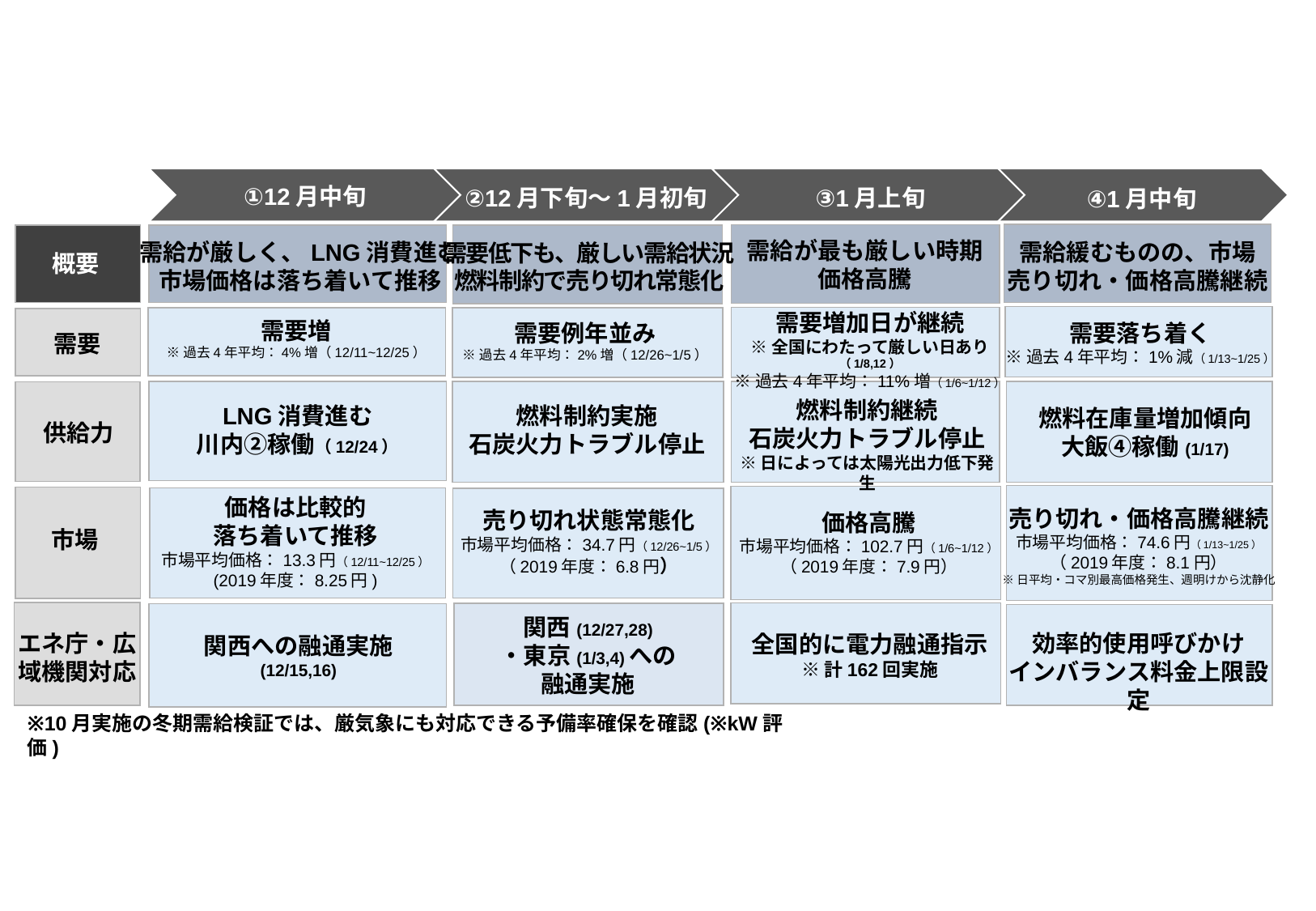

①12月中旬
③1月上旬
②12月下旬～1月初旬
④1月中旬

需給緩むものの、市場
売り切れ・価格高騰継続

需給が最も厳しい時期
価格高騰

概要

需要低下も、厳しい需給状況
燃料制約で売り切れ常態化

需給が厳しく、LNG消費進む
市場価格は落ち着いて推移
需要増加日が継続
※全国にわたって厳しい日あり（1/8,12）
※過去4年平均：11%増（1/6~1/12）

需要落ち着く
※過去4年平均：1%減（1/13~1/25）

需要増
※過去4年平均：4%増（12/11~12/25）

需要例年並み
※過去4年平均：2%増（12/26~1/5）

需要

燃料在庫量増加傾向
大飯④稼働(1/17)

LNG消費進む
川内②稼働（12/24）

燃料制約実施
石炭火力トラブル停止

燃料制約継続
石炭火力トラブル停止
※日によっては太陽光出力低下発生

供給力

売り切れ・価格高騰継続
市場平均価格：74.6円（1/13~1/25）
（2019年度：8.1円）
※日平均・コマ別最高価格発生、週明けから沈静化

価格高騰
市場平均価格：102.7円（1/6~1/12）
（2019年度：7.9円）
価格は比較的
落ち着いて推移
市場平均価格：13.3円（12/11~12/25）
(2019年度：8.25円)

市場

売り切れ状態常態化
市場平均価格：34.7円（12/26~1/5）
（2019年度：6.8円）

エネ庁・広域機関対応

全国的に電力融通指示
※計162回実施

関西(12/27,28)
・東京(1/3,4)への
融通実施

関西への融通実施
(12/15,16)

効率的使用呼びかけ
インバランス料金上限設定
※10月実施の冬期需給検証では、厳気象にも対応できる予備率確保を確認(※kW評価)